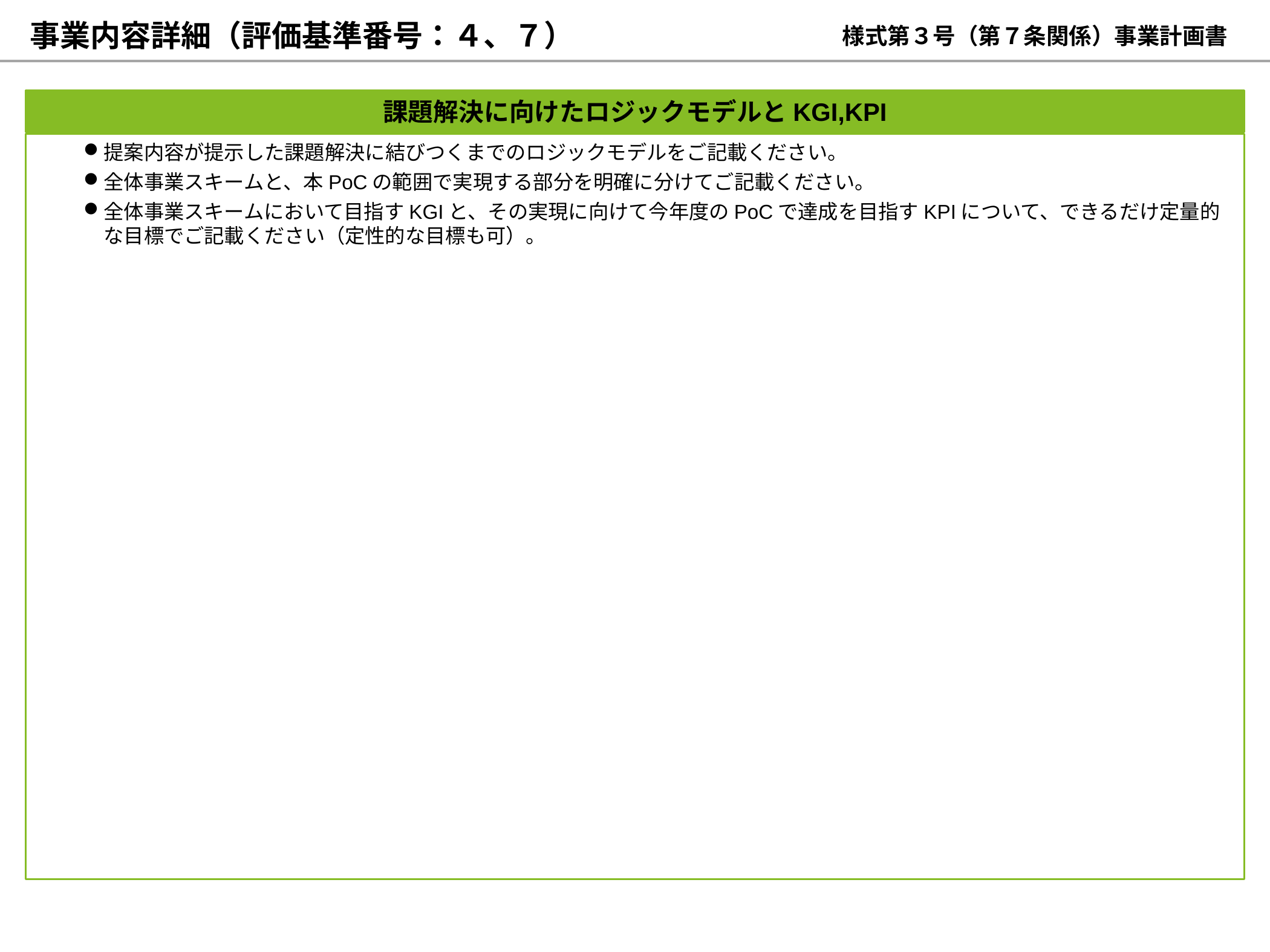

事業内容詳細（評価基準番号：４、７）
様式第３号（第７条関係）事業計画書

課題解決に向けたロジックモデルとKGI,KPI

提案内容が提示した課題解決に結びつくまでのロジックモデルをご記載ください。
全体事業スキームと、本PoCの範囲で実現する部分を明確に分けてご記載ください。
全体事業スキームにおいて目指すKGIと、その実現に向けて今年度のPoCで達成を目指すKPIについて、できるだけ定量的な目標でご記載ください（定性的な目標も可）。